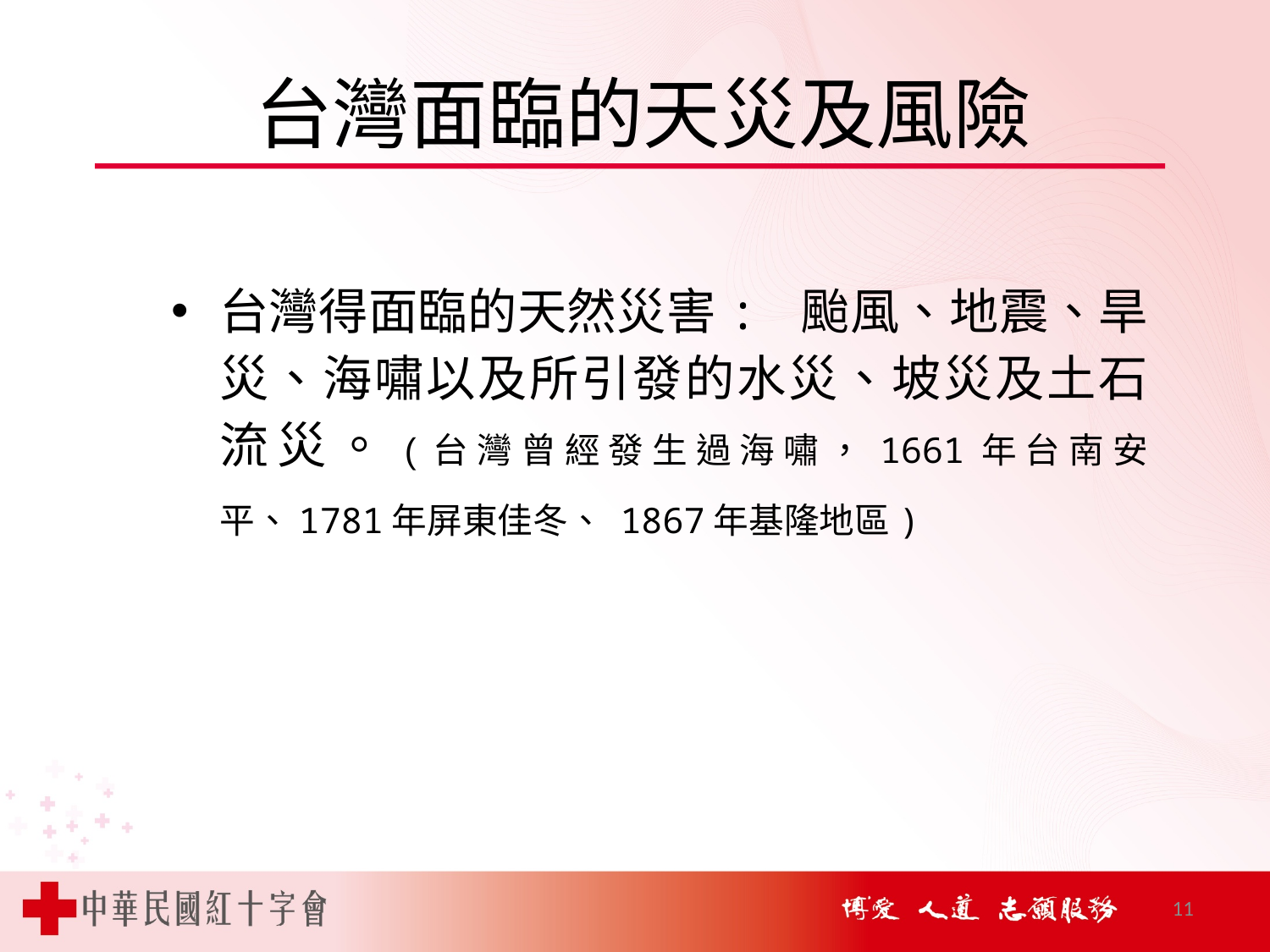

台灣面臨的天災及風險

台灣得面臨的天然災害: 颱風、地震、旱災、海嘯以及所引發的水災、坡災及土石流災。(台灣曾經發生過海嘯，1661年台南安平、1781年屏東佳冬、 1867年基隆地區)

11